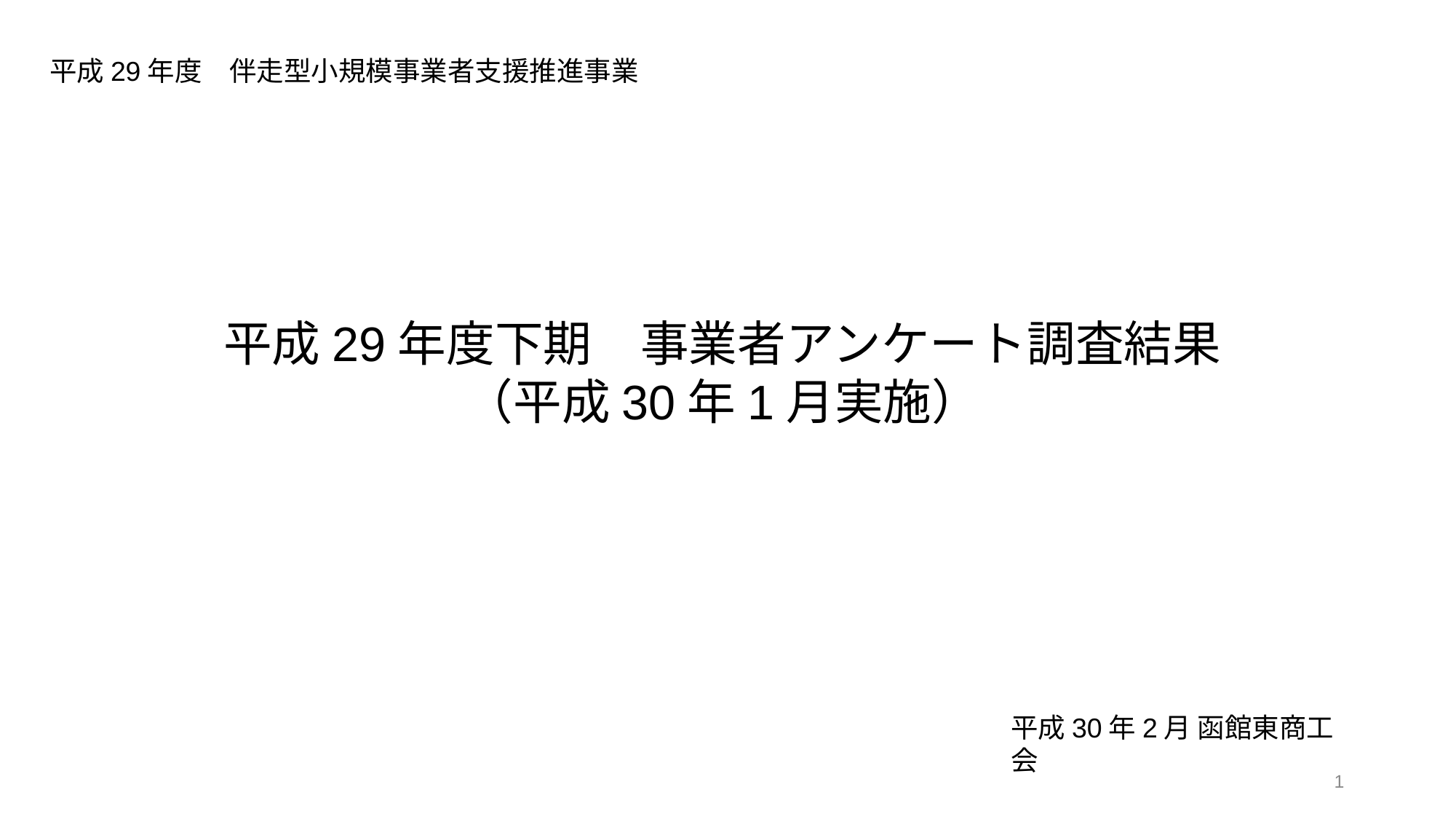

平成29年度　伴走型小規模事業者支援推進事業
平成29年度下期　事業者アンケート調査結果
（平成30年1月実施）
平成30年2月 函館東商工会
1